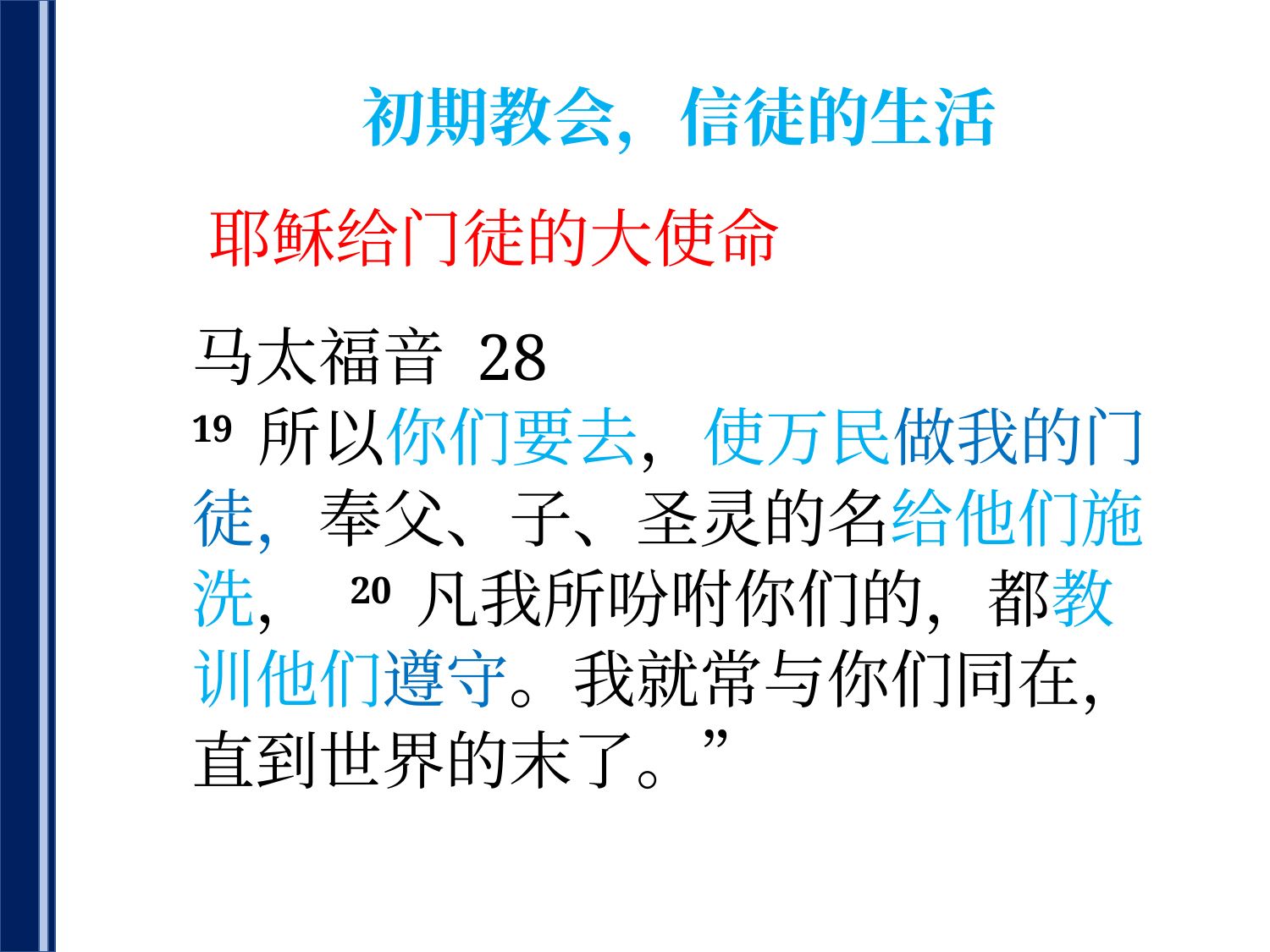

初期教会，信徒的生活
耶稣给门徒的大使命
马太福音 28
19 所以你们要去，使万民做我的门徒，奉父、子、圣灵的名给他们施洗， 20 凡我所吩咐你们的，都教训他们遵守。我就常与你们同在，直到世界的末了。”